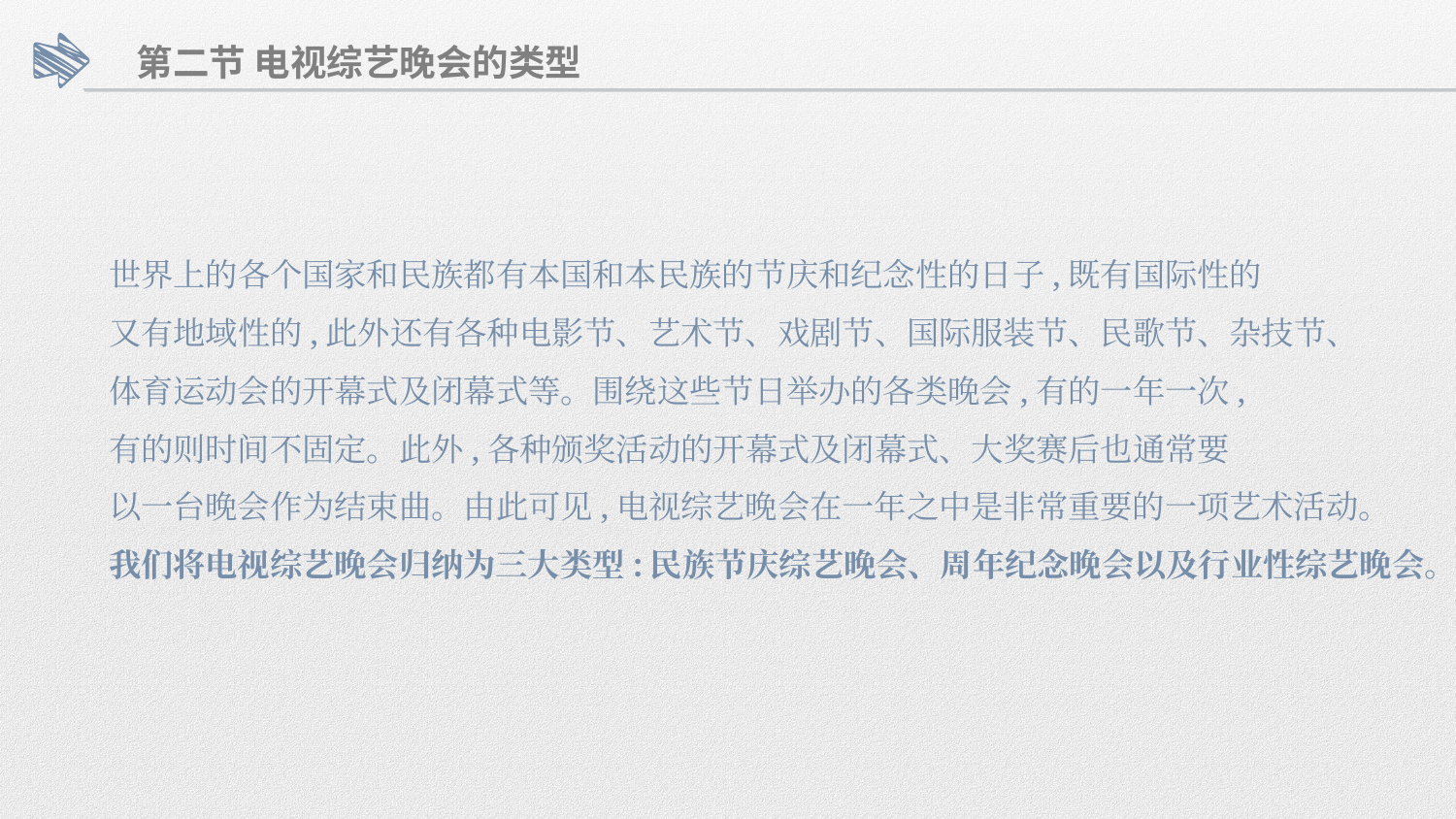

第二节 电视综艺晚会的类型
世界上的各个国家和民族都有本国和本民族的节庆和纪念性的日子,既有国际性的
又有地域性的,此外还有各种电影节、艺术节、戏剧节、国际服装节、民歌节、杂技节、
体育运动会的开幕式及闭幕式等。围绕这些节日举办的各类晚会,有的一年一次,
有的则时间不固定。此外,各种颁奖活动的开幕式及闭幕式、大奖赛后也通常要
以一台晚会作为结束曲。由此可见,电视综艺晚会在一年之中是非常重要的一项艺术活动。
我们将电视综艺晚会归纳为三大类型:民族节庆综艺晚会、周年纪念晚会以及行业性综艺晚会。